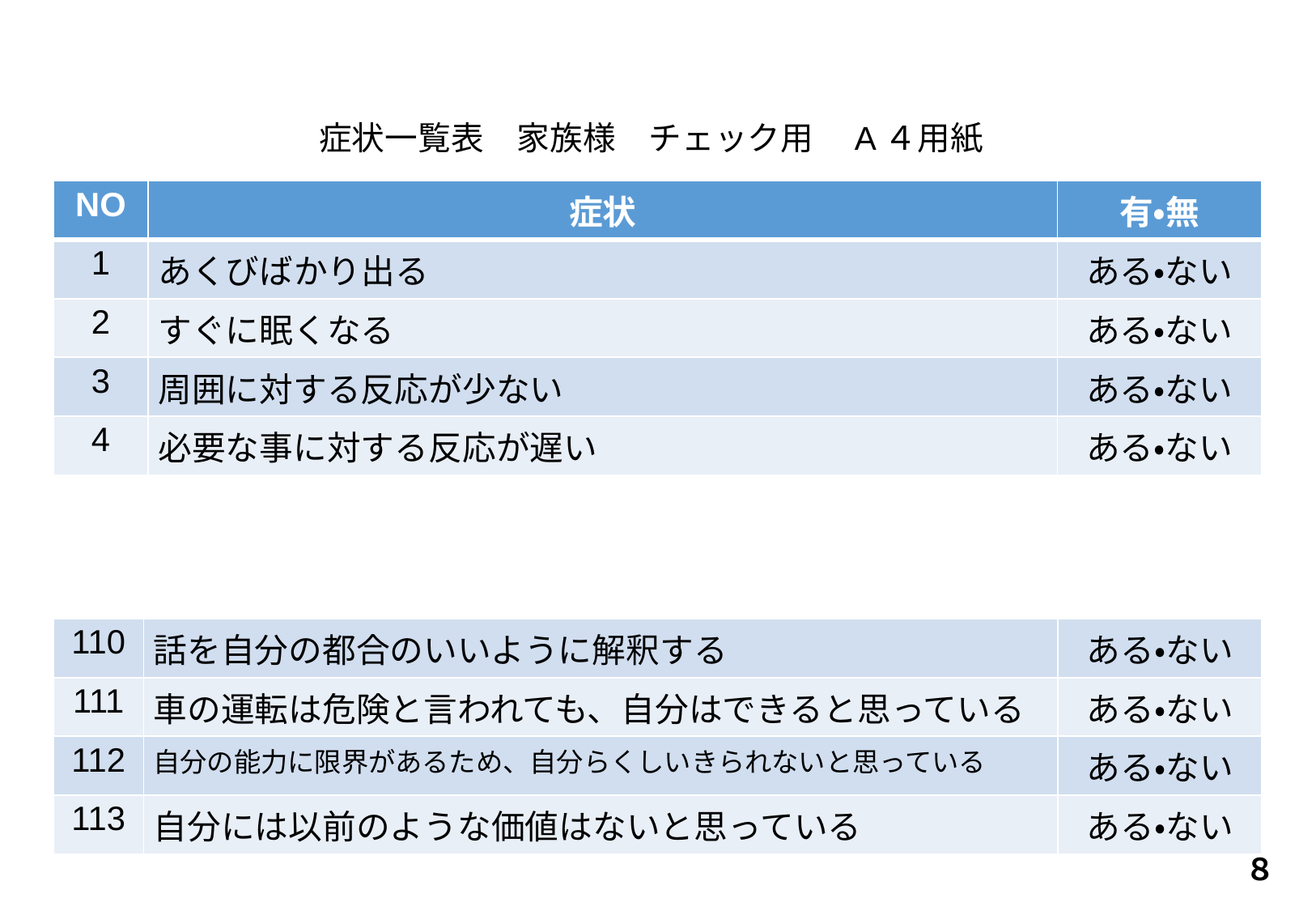

症状一覧表　家族様　チェック用　A４用紙
| NO | 症状 | 有・無 |
| --- | --- | --- |
| 1 | あくびばかり出る | ある・ない |
| 2 | すぐに眠くなる | ある・ない |
| 3 | 周囲に対する反応が少ない | ある・ない |
| 4 | 必要な事に対する反応が遅い | ある・ない |
| 110 | 話を自分の都合のいいように解釈する | ある・ない |
| --- | --- | --- |
| 111 | 車の運転は危険と言われても、自分はできると思っている | ある・ない |
| 112 | 自分の能力に限界があるため、自分らくしいきられないと思っている | ある・ない |
| 113 | 自分には以前のような価値はないと思っている | ある・ない |
８